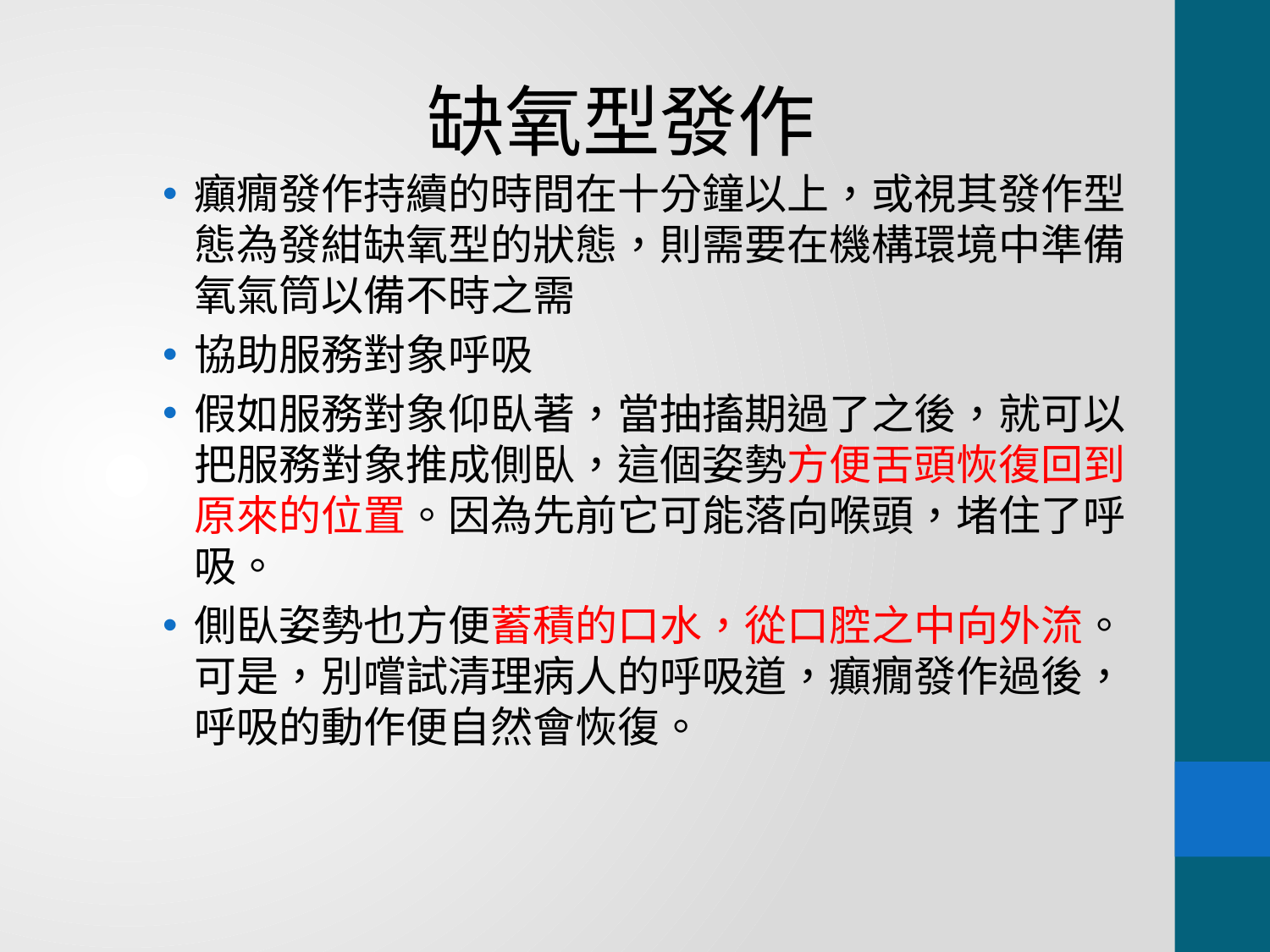

#
缺氧型發作

癲癇發作持續的時間在十分鐘以上，或視其發作型態為發紺缺氧型的狀態，則需要在機構環境中準備氧氣筒以備不時之需
協助服務對象呼吸
假如服務對象仰臥著，當抽搐期過了之後，就可以把服務對象推成側臥，這個姿勢方便舌頭恢復回到原來的位置。因為先前它可能落向喉頭，堵住了呼吸。
側臥姿勢也方便蓄積的口水，從口腔之中向外流。可是，別嚐試清理病人的呼吸道，癲癇發作過後，呼吸的動作便自然會恢復。